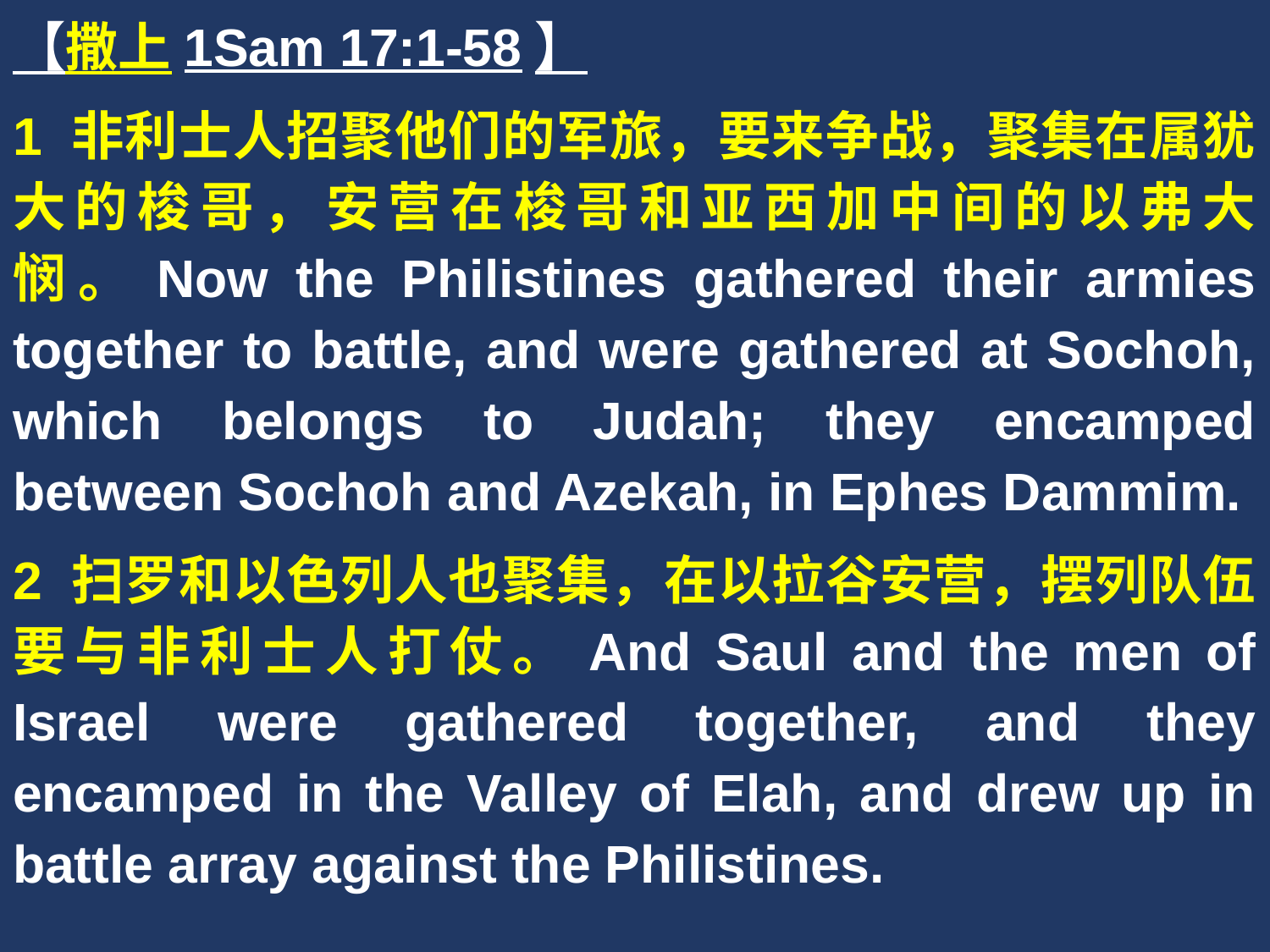

【撒上1Sam 17:1-58】
1 非利士人招聚他们的军旅，要来争战，聚集在属犹大的梭哥，安营在梭哥和亚西加中间的以弗大悯。Now the Philistines gathered their armies together to battle, and were gathered at Sochoh, which belongs to Judah; they encamped between Sochoh and Azekah, in Ephes Dammim.
2 扫罗和以色列人也聚集，在以拉谷安营，摆列队伍要与非利士人打仗。And Saul and the men of Israel were gathered together, and they encamped in the Valley of Elah, and drew up in battle array against the Philistines.